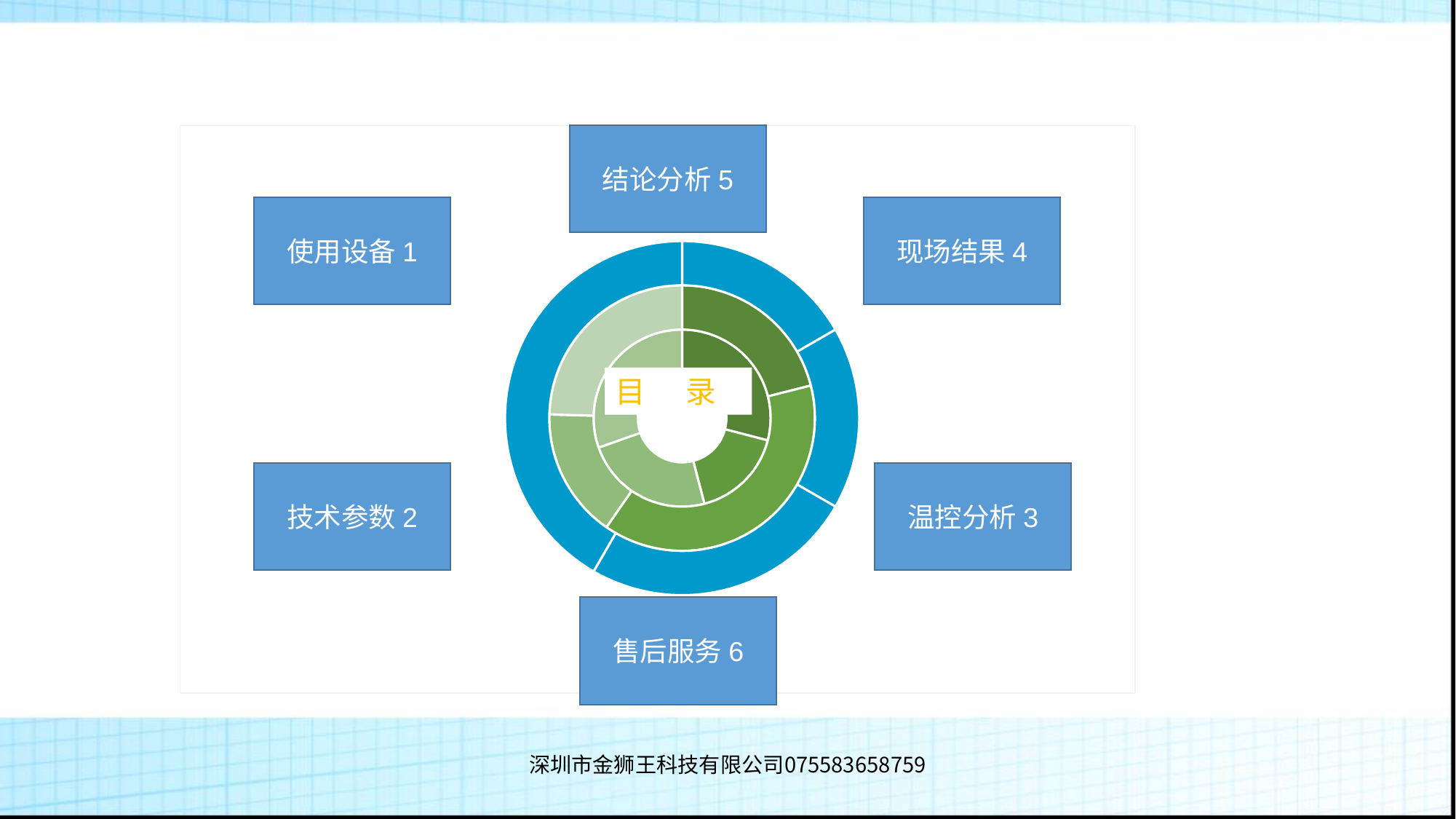

### Chart

| Category | 系列 1 | 系列 2 | 系列 3 |
|---|---|---|---|
| 类别1 | 4.3 | 2.4 | 2.0 |
| 类别2 | 2.5 | 4.4 | 2.0 |
| 类别3 | 3.5 | 1.8 | 3.0 |
| 类别4 | 4.5 | 2.8 | 5.0 |
结论分析5

使用设备1
现场结果4

目      录
技术参数2
温控分析3
售后服务6

深圳市金狮王科技有限公司075583658759
3